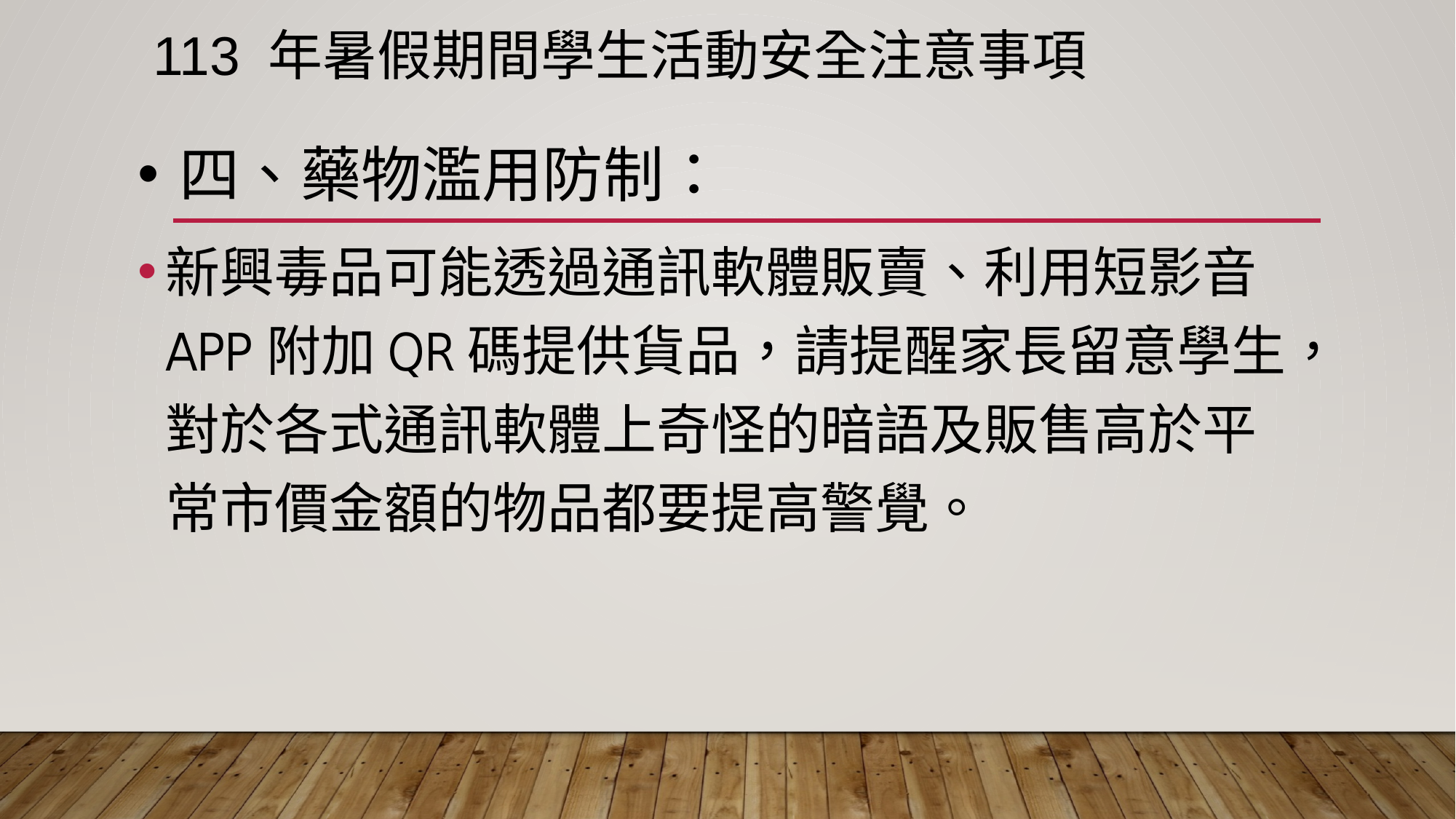

113 年暑假期間學生活動安全注意事項
四、藥物濫用防制：
新興毒品可能透過通訊軟體販賣、利用短影音APP附加QR碼提供貨品，請提醒家長留意學生，對於各式通訊軟體上奇怪的暗語及販售高於平常市價金額的物品都要提高警覺。